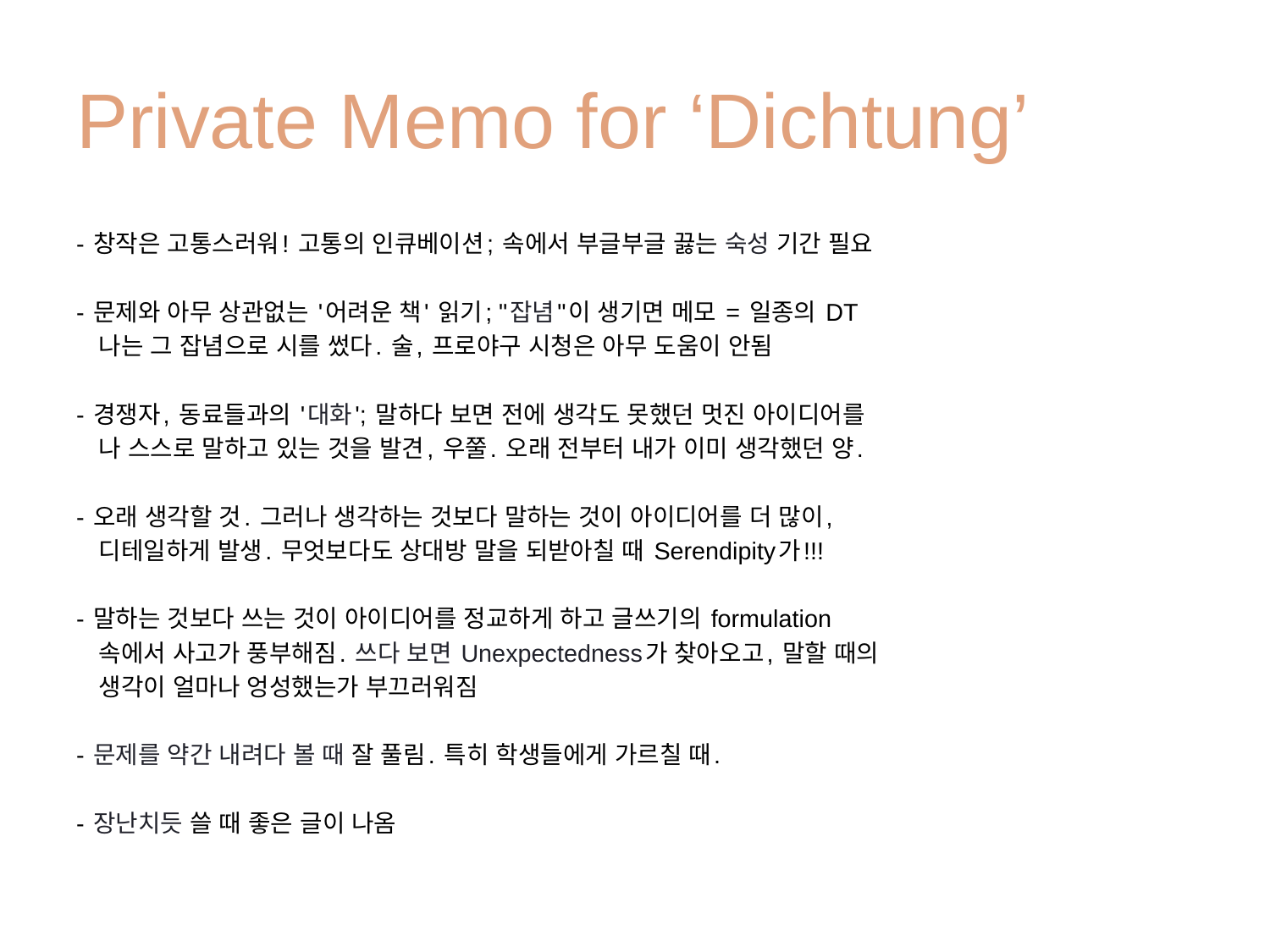

# Private Memo for ‘Dichtung’
- 창작은 고통스러워! 고통의 인큐베이션; 속에서 부글부글 끓는 숙성 기간 필요

- 문제와 아무 상관없는 '어려운 책' 읽기; "잡념"이 생기면 메모 = 일종의 DT
   나는 그 잡념으로 시를 썼다. 술, 프로야구 시청은 아무 도움이 안됨

- 경쟁자, 동료들과의 '대화'; 말하다 보면 전에 생각도 못했던 멋진 아이디어를
   나 스스로 말하고 있는 것을 발견, 우쭐. 오래 전부터 내가 이미 생각했던 양.

- 오래 생각할 것. 그러나 생각하는 것보다 말하는 것이 아이디어를 더 많이,
   디테일하게 발생. 무엇보다도 상대방 말을 되받아칠 때 Serendipity가!!!

- 말하는 것보다 쓰는 것이 아이디어를 정교하게 하고 글쓰기의 formulation
   속에서 사고가 풍부해짐. 쓰다 보면 Unexpectedness가 찾아오고, 말할 때의
   생각이 얼마나 엉성했는가 부끄러워짐

- 문제를 약간 내려다 볼 때 잘 풀림. 특히 학생들에게 가르칠 때.

- 장난치듯 쓸 때 좋은 글이 나옴